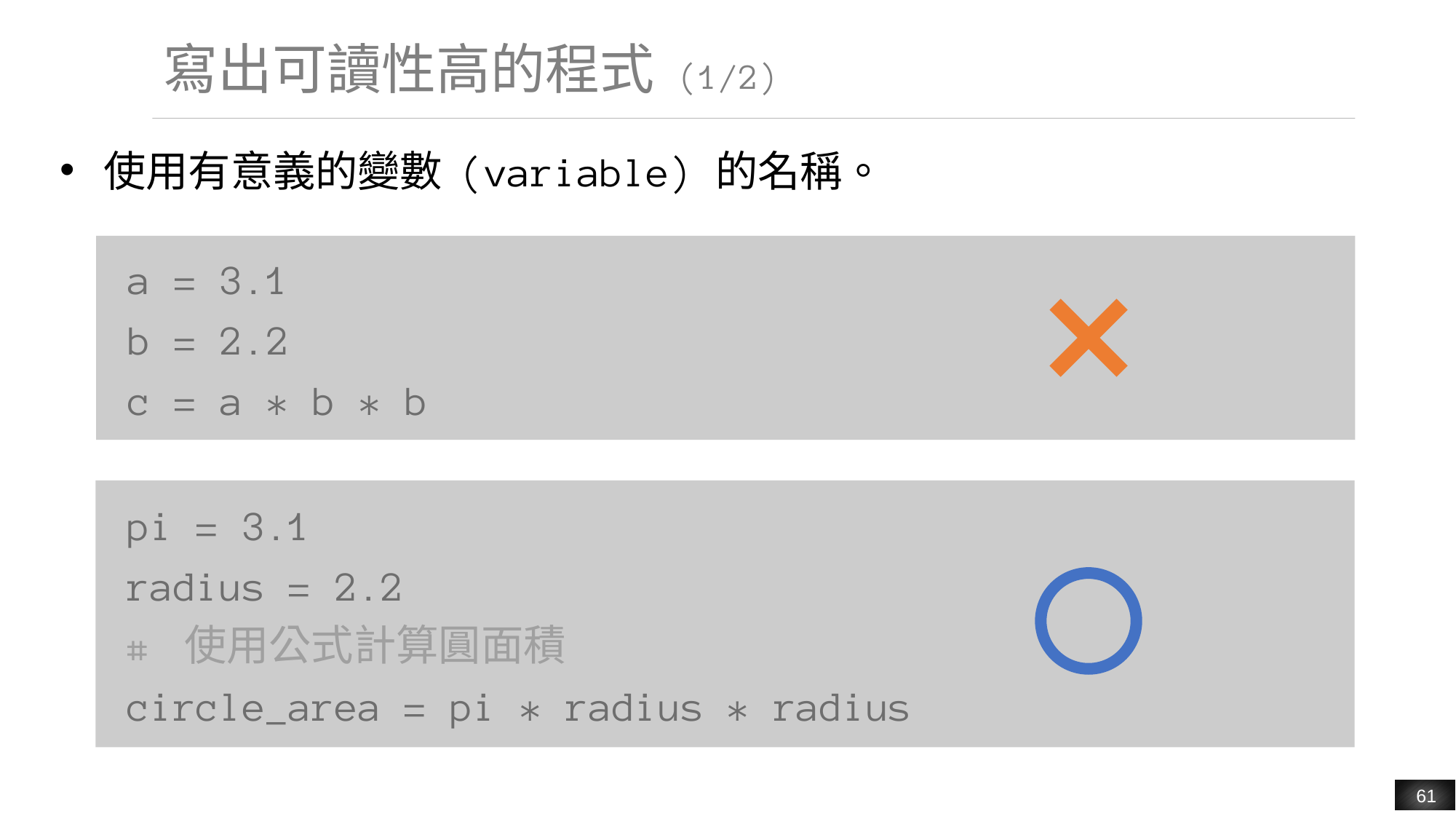

# 寫出可讀性高的程式 (1/2)
使用有意義的變數 (variable) 的名稱。
a = 3.1
b = 2.2
c = a * b * b

pi = 3.1
radius = 2.2
# 使用公式計算圓面積
circle_area = pi * radius * radius